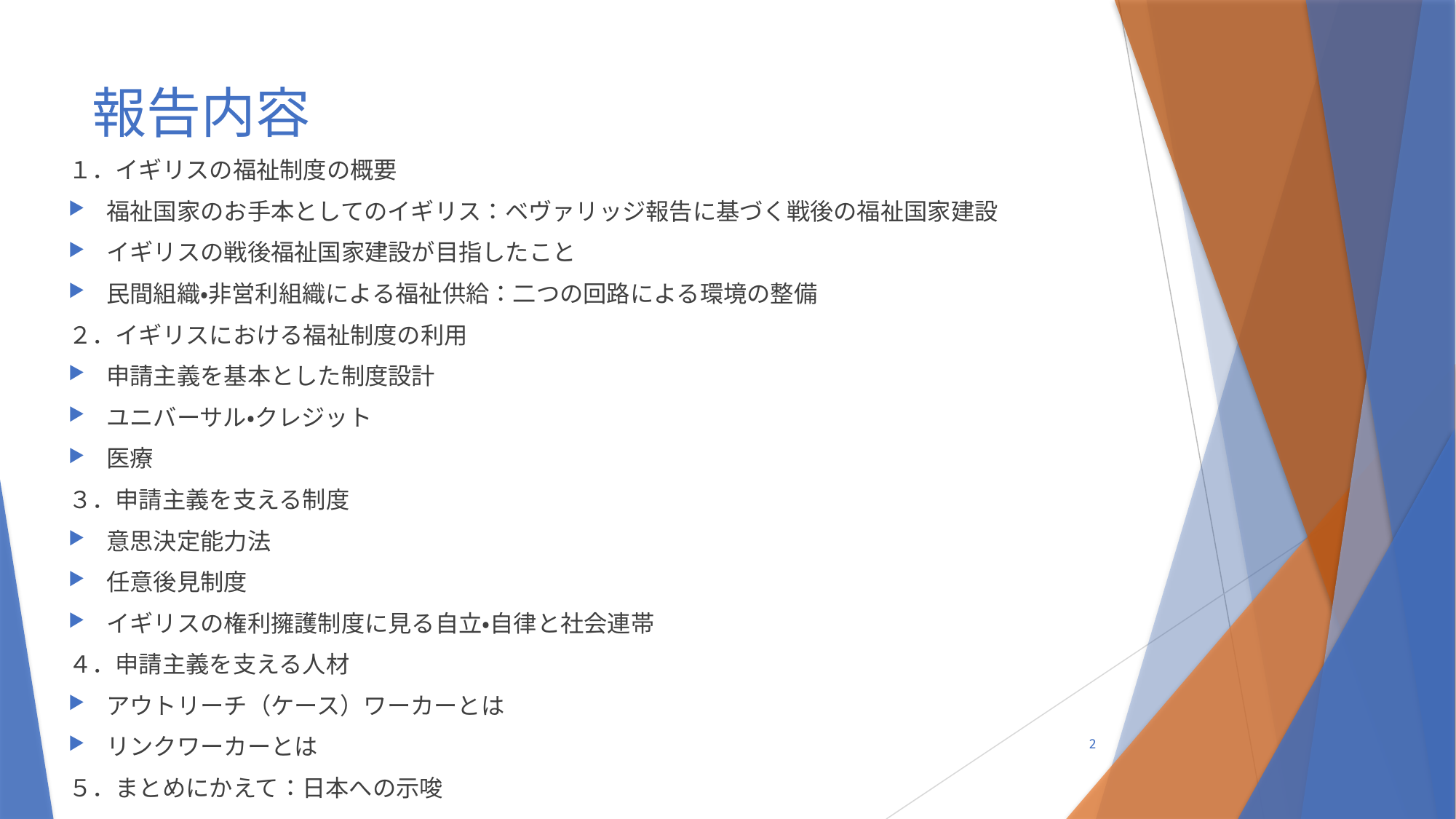

# 報告内容
１．イギリスの福祉制度の概要
福祉国家のお手本としてのイギリス：ベヴァリッジ報告に基づく戦後の福祉国家建設
イギリスの戦後福祉国家建設が目指したこと
民間組織・非営利組織による福祉供給：二つの回路による環境の整備
２．イギリスにおける福祉制度の利用
申請主義を基本とした制度設計
ユニバーサル・クレジット
医療
３．申請主義を支える制度
意思決定能力法
任意後見制度
イギリスの権利擁護制度に見る自立・自律と社会連帯
４．申請主義を支える人材
アウトリーチ（ケース）ワーカーとは
リンクワーカーとは
５．まとめにかえて：日本への示唆
2